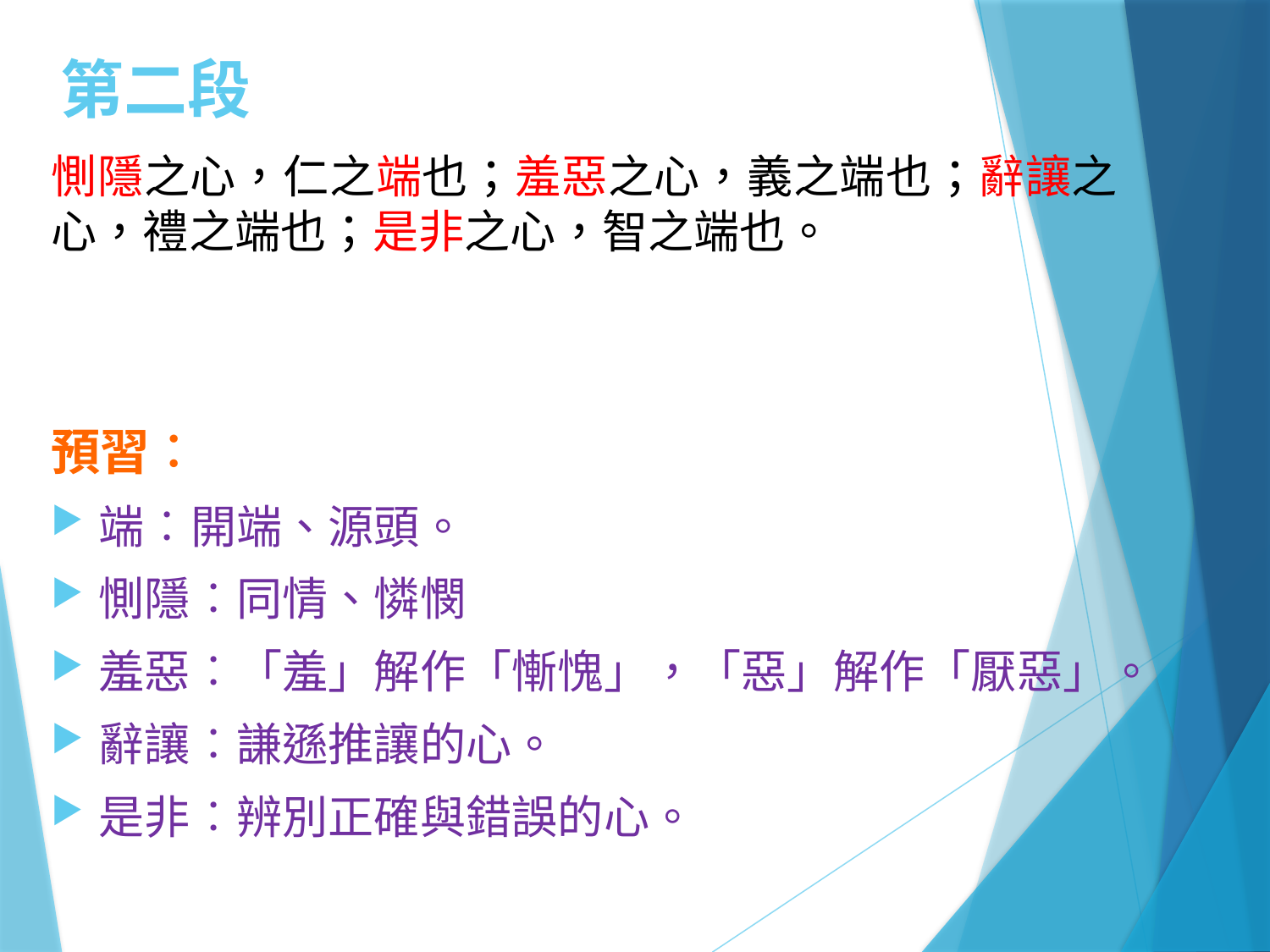

# 第二段
惻隱之心，仁之端也；羞惡之心，義之端也；辭讓之心，禮之端也；是非之心，智之端也。

預習︰
端︰開端、源頭。
惻隱︰同情、憐憫
羞惡︰「羞」解作「慚愧」，「惡」解作「厭惡」。
辭讓︰謙遜推讓的心。
是非︰辨別正確與錯誤的心。